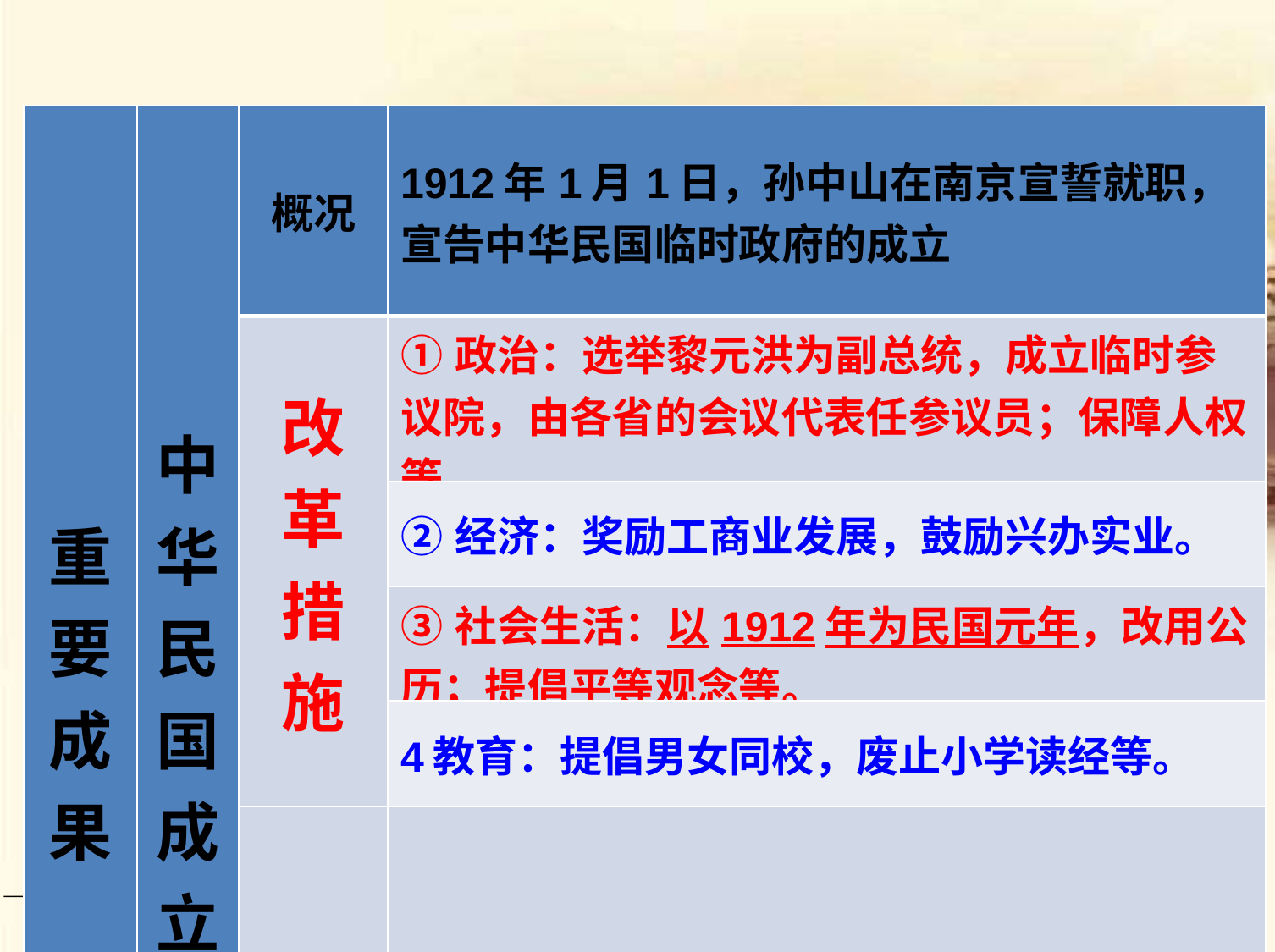

| 重 要 成 果 | 中 华 民 国 成 立 | 概况 | 1912年1月1日，孙中山在南京宣誓就职，宣告中华民国临时政府的成立 |
| --- | --- | --- | --- |
|  |  | 改 革 措 施 | ①政治：选举黎元洪为副总统，成立临时参议院，由各省的会议代表任参议员；保障人权等。 |
|  |  |  | ②经济：奖励工商业发展，鼓励兴办实业。 |
|  |  |  | ③社会生活：以1912年为民国元年，改用公历；提倡平等观念等。 |
|  |  |  | 4教育：提倡男女同校，废止小学读经等。 |
|  |  | 影响 | 南京临时政府的成立是孙中山领导的资产阶级革命的重要成果。 |
                                                    【把一件事坚持做到最好】